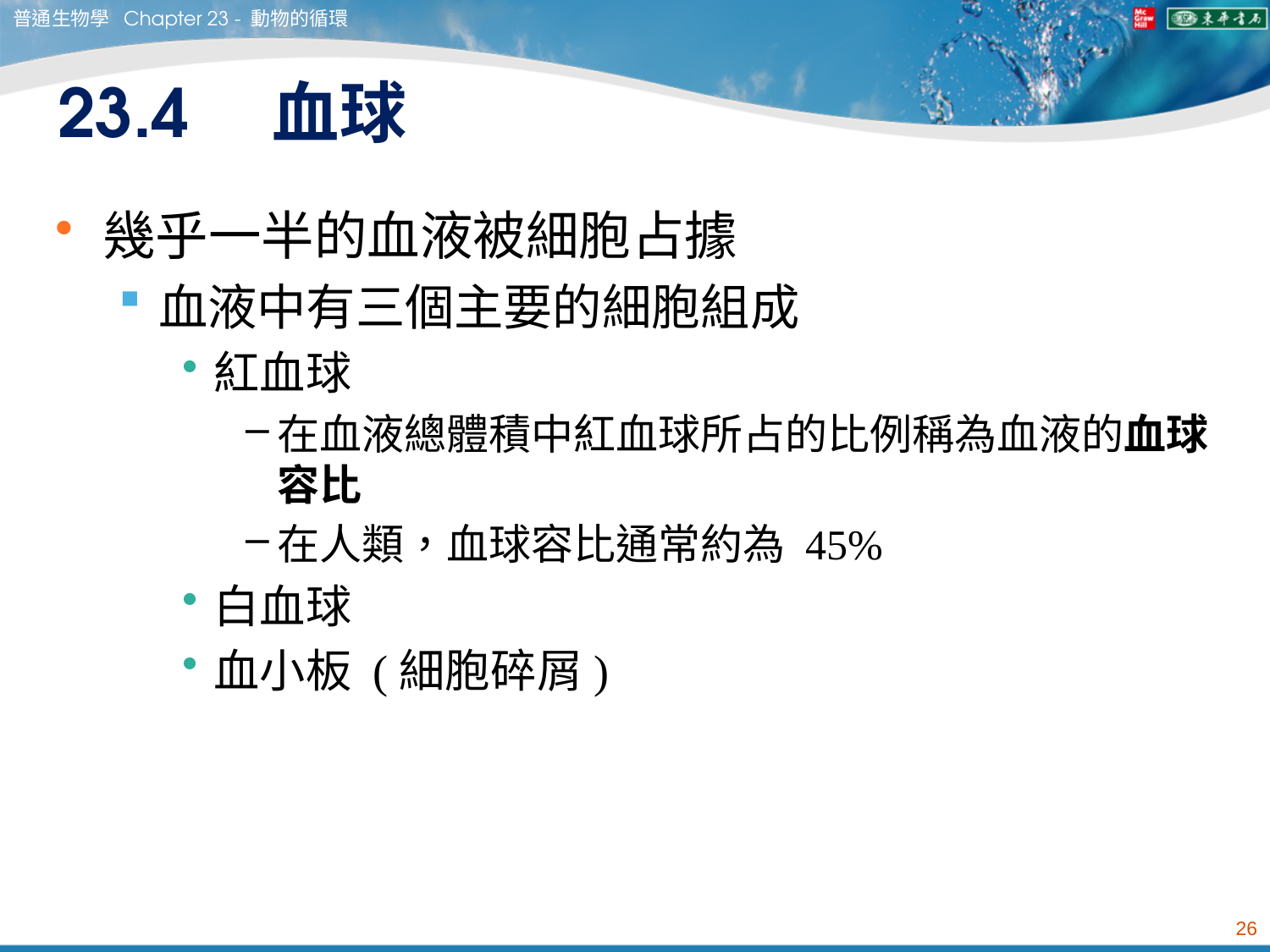

普通生物學  Chapter 23 - 動物的循環
# 23.4　血球
幾乎一半的血液被細胞占據
血液中有三個主要的細胞組成
紅血球
在血液總體積中紅血球所占的比例稱為血液的血球容比
在人類，血球容比通常約為 45%
白血球
血小板 (細胞碎屑)
26